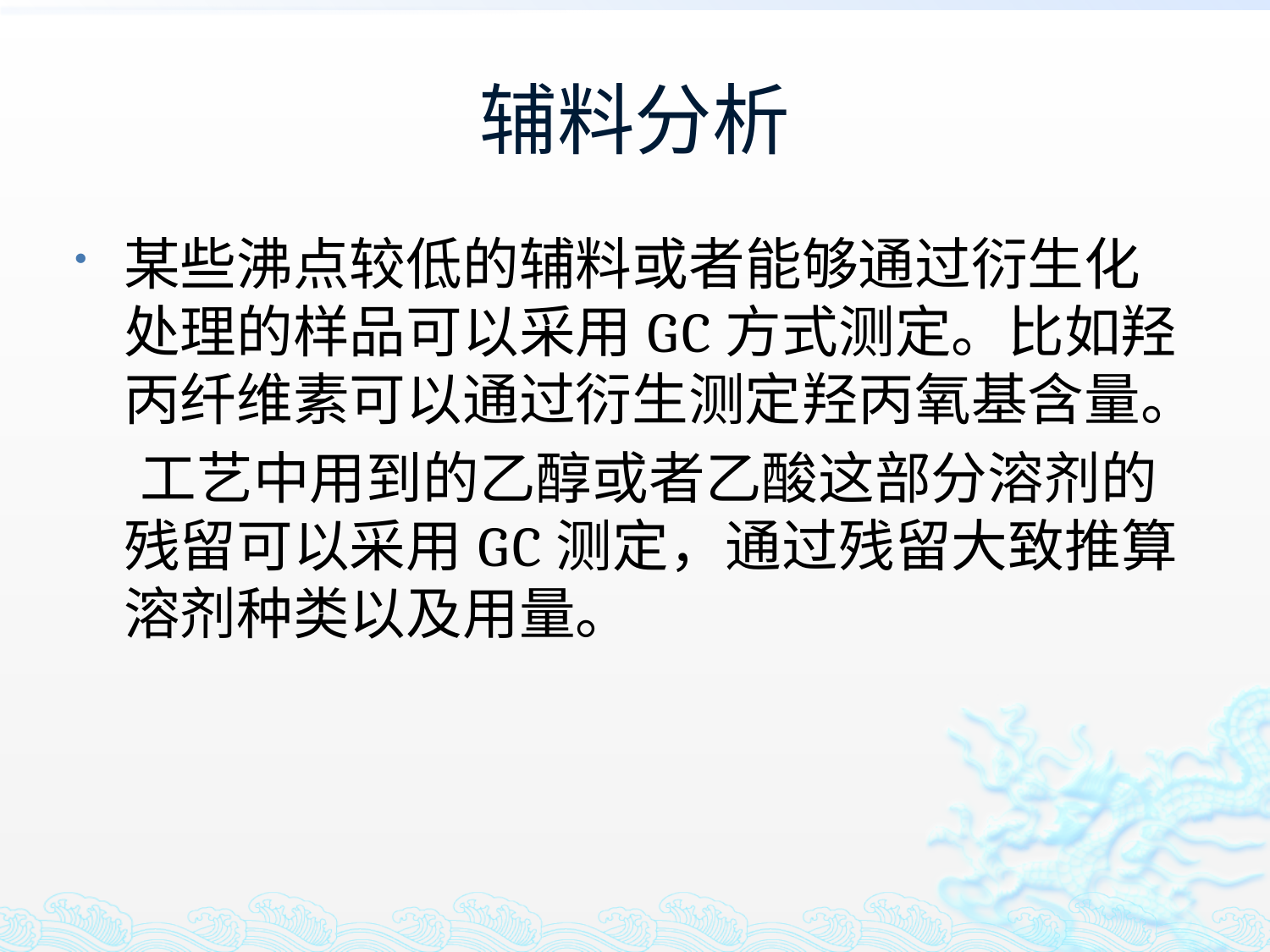

# 辅料分析
某些沸点较低的辅料或者能够通过衍生化处理的样品可以采用GC方式测定。比如羟丙纤维素可以通过衍生测定羟丙氧基含量。
    工艺中用到的乙醇或者乙酸这部分溶剂的残留可以采用GC测定，通过残留大致推算溶剂种类以及用量。